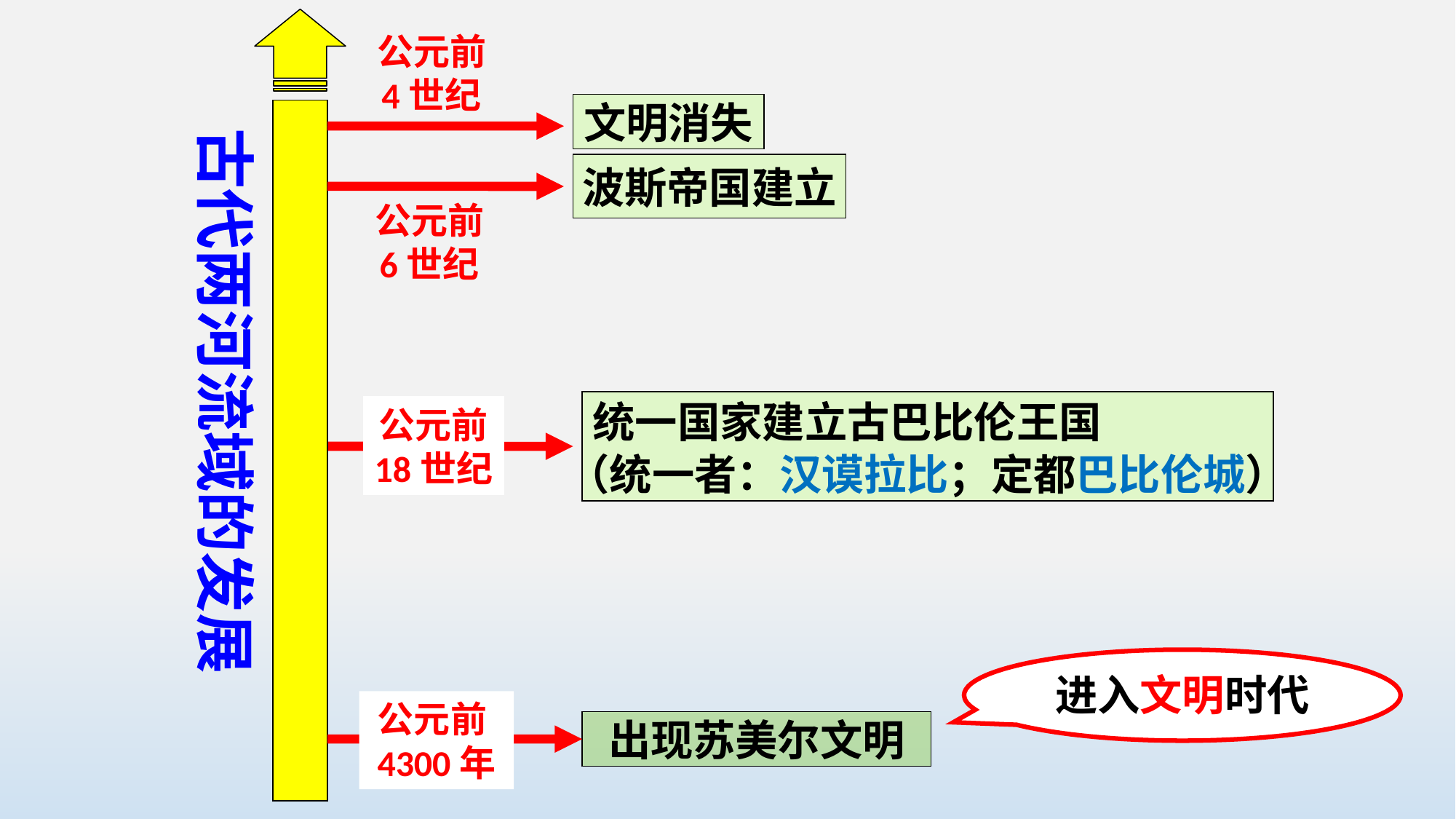

公元前
4世纪
古代两河流域的发展
文明消失

波斯帝国建立

公元前
6世纪
统一国家建立古巴比伦王国

公元前
18世纪
（统一者：汉谟拉比；定都巴比伦城）

进入文明时代
公元前4300年
出现苏美尔文明